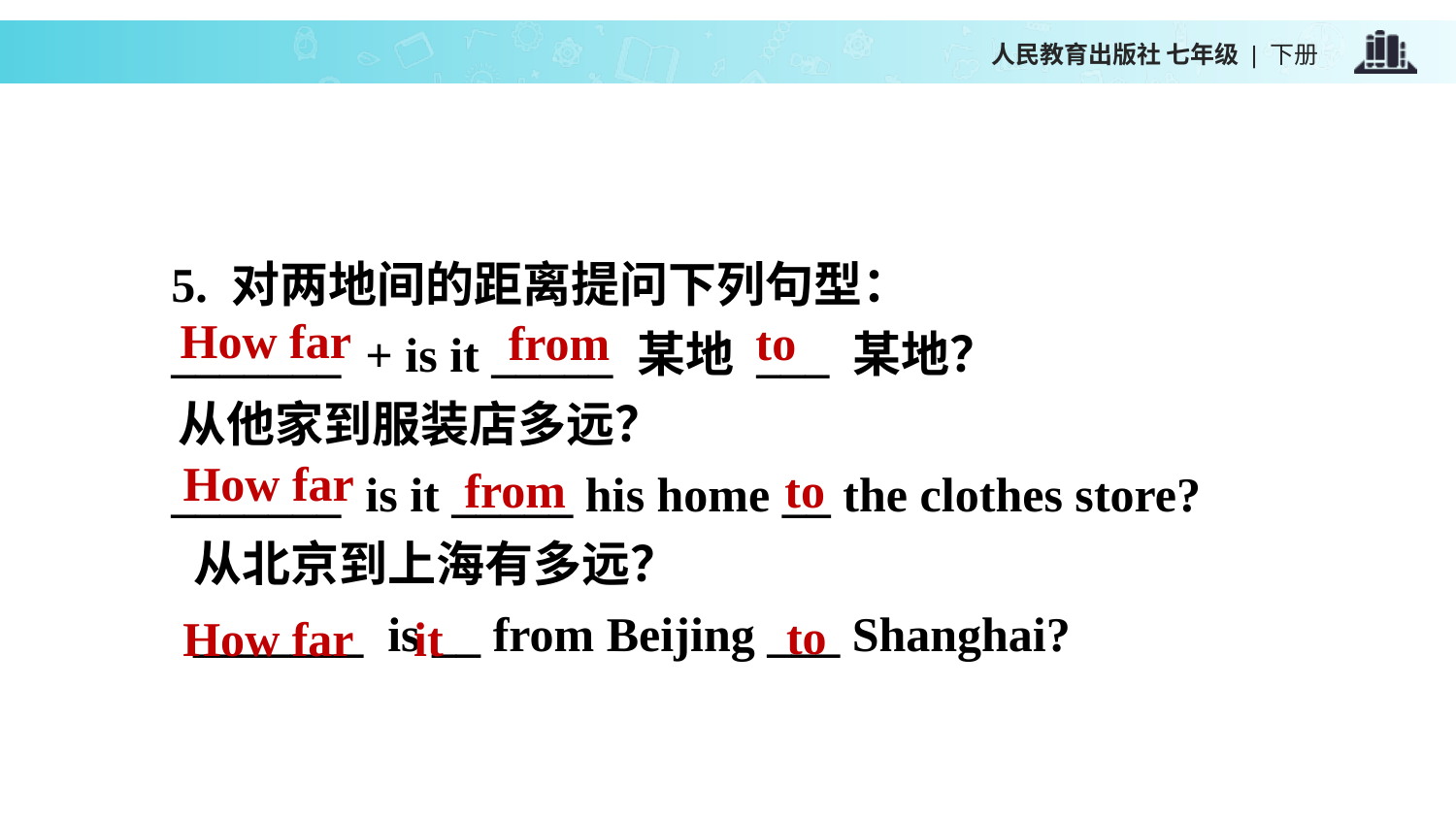

5. 对两地间的距离提问下列句型：
    _______  + is it _____ 某地 ___ 某地？
    从他家到服装店多远？
    _______  is it _____ his home __ the clothes store?
   	从北京到上海有多远？
   	_______  is __ from Beijing ___ Shanghai?
How far
from            to
How far
from                  to
to
How far     it